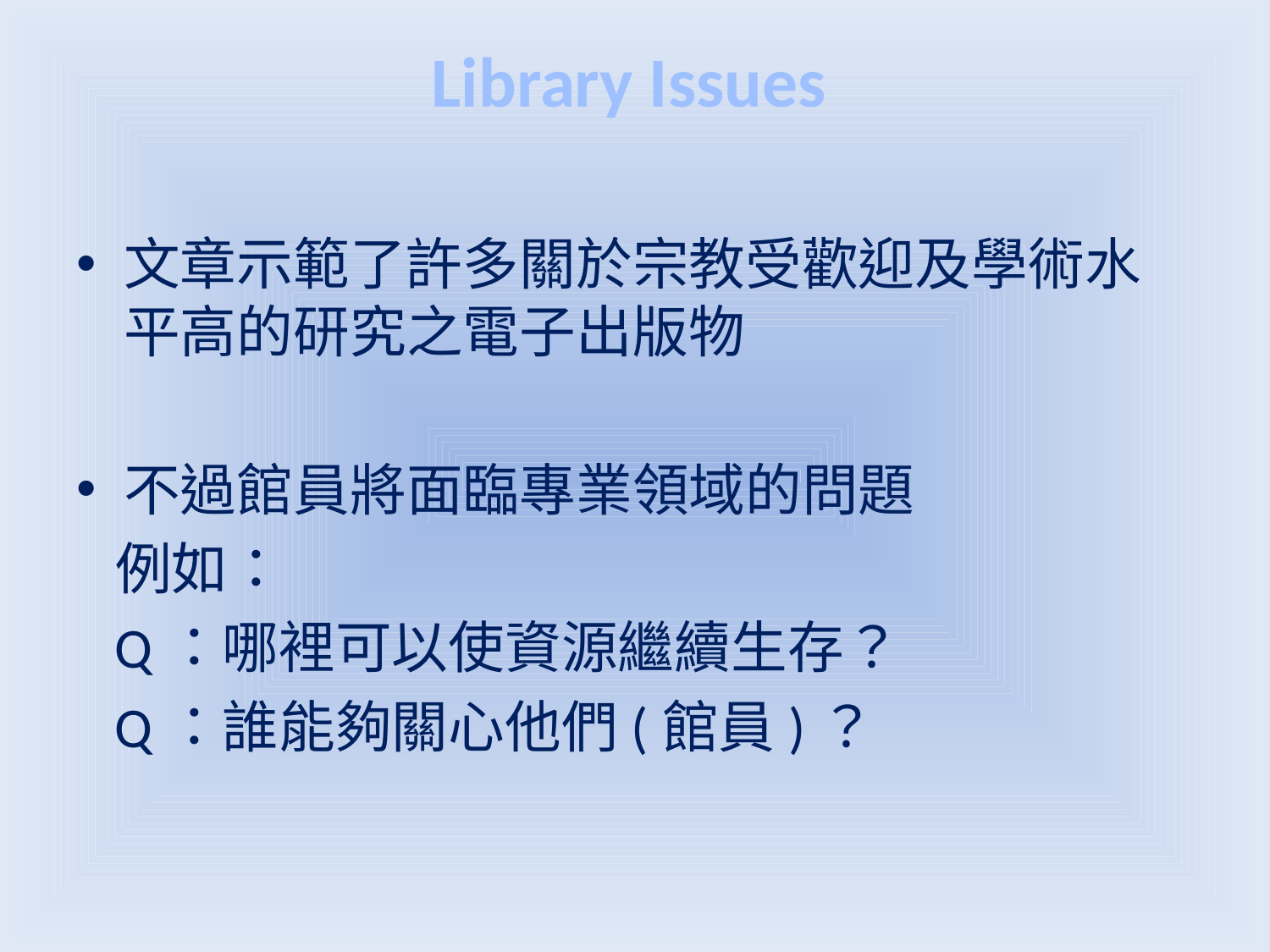

Library Issues
文章示範了許多關於宗教受歡迎及學術水平高的研究之電子出版物

不過館員將面臨專業領域的問題
  例如：
   Q：哪裡可以使資源繼續生存？
   Q：誰能夠關心他們(館員)？